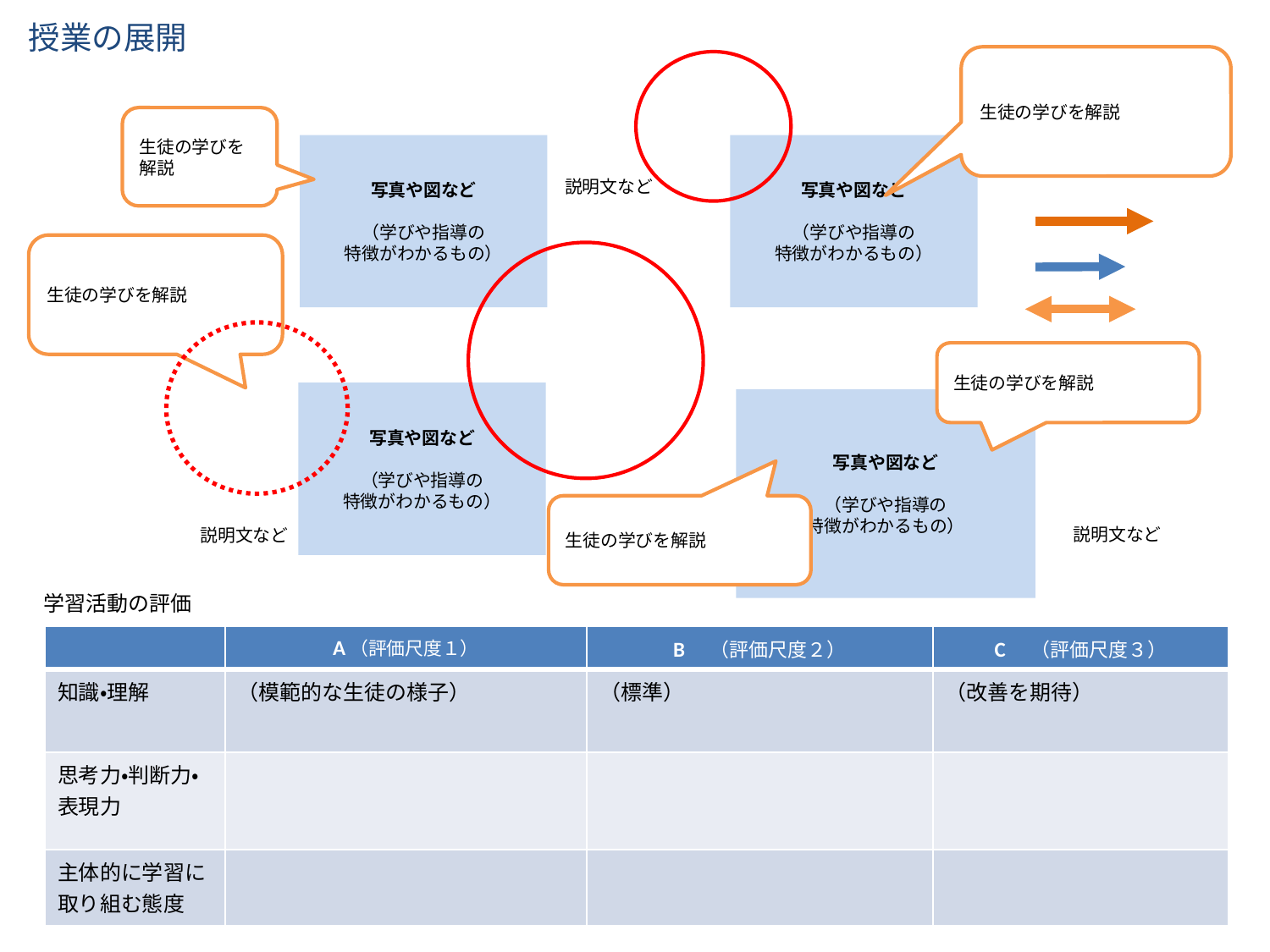

授業の展開
生徒の学びを解説

生徒の学びを解説
写真や図など

（学びや指導の
特徴がわかるもの）
写真や図など

（学びや指導の
特徴がわかるもの）
説明文など
生徒の学びを解説

生徒の学びを解説
写真や図など

（学びや指導の
特徴がわかるもの）
写真や図など

（学びや指導の
特徴がわかるもの）
生徒の学びを解説
説明文など
説明文など
学習活動の評価
|  | A（評価尺度１） | B　（評価尺度２） | C　（評価尺度３） |
| --- | --- | --- | --- |
| 知識・理解 | （模範的な生徒の様子） | （標準） | （改善を期待） |
| 思考力・判断力・表現力 |  |  |  |
| 主体的に学習に取り組む態度 |  |  |  |